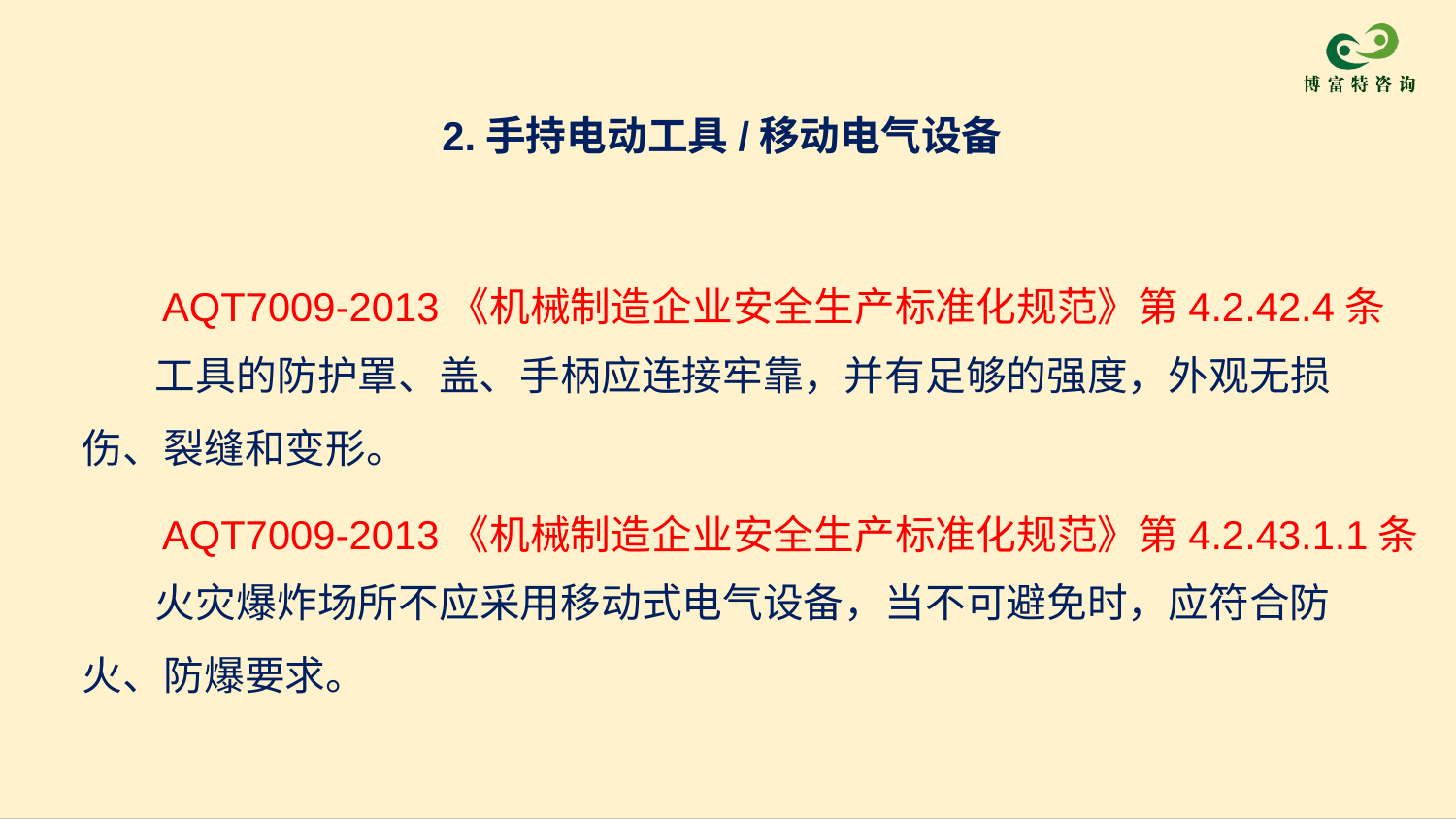

2.手持电动工具/移动电气设备
AQT7009-2013《机械制造企业安全生产标准化规范》第4.2.42.4条
工具的防护罩、盖、手柄应连接牢靠，并有足够的强度，外观无损伤、裂缝和变形。
AQT7009-2013《机械制造企业安全生产标准化规范》第4.2.43.1.1条
火灾爆炸场所不应采用移动式电气设备，当不可避免时，应符合防火、防爆要求。